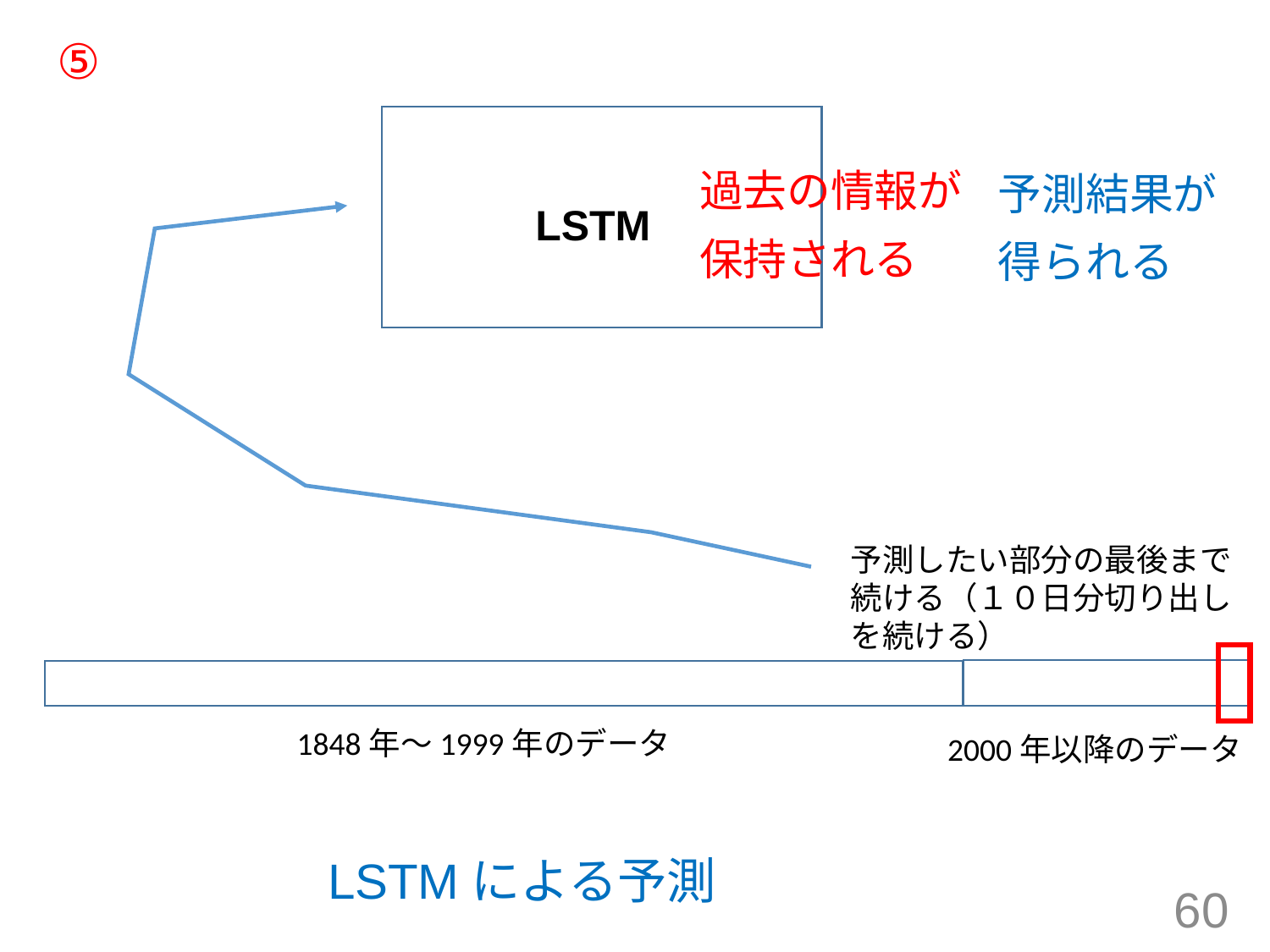

# ⑤

過去の情報が
保持される
予測結果が
得られる
LSTM

予測したい部分の最後まで続ける（１０日分切り出しを続ける）

1848年～1999年のデータ
2000年以降のデータ
LSTMによる予測
60